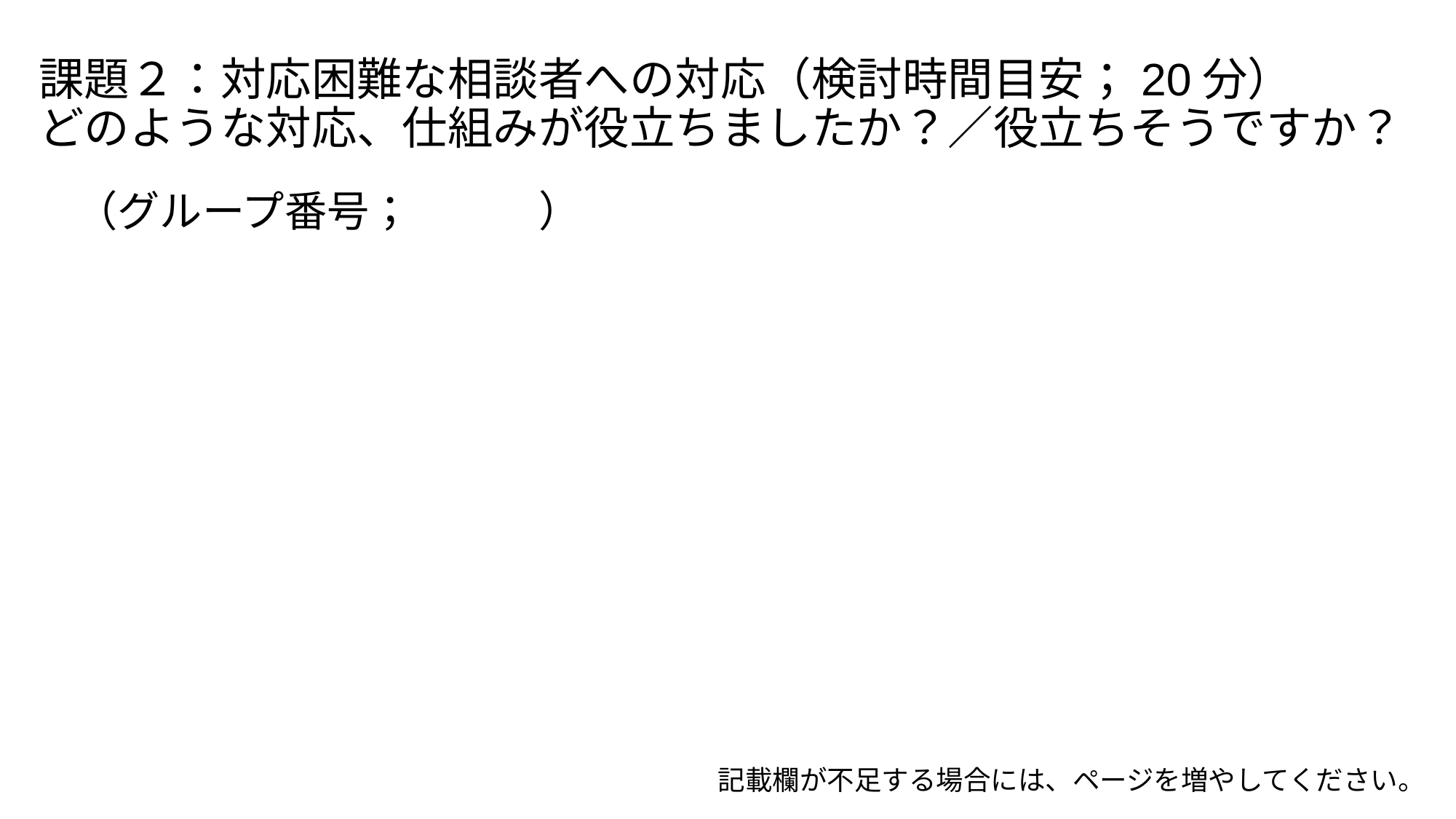

# 課題２：対応困難な相談者への対応（検討時間目安；20分） どのような対応、仕組みが役立ちましたか？／役立ちそうですか？
（グループ番号；　　　）
記載欄が不足する場合には、ページを増やしてください。